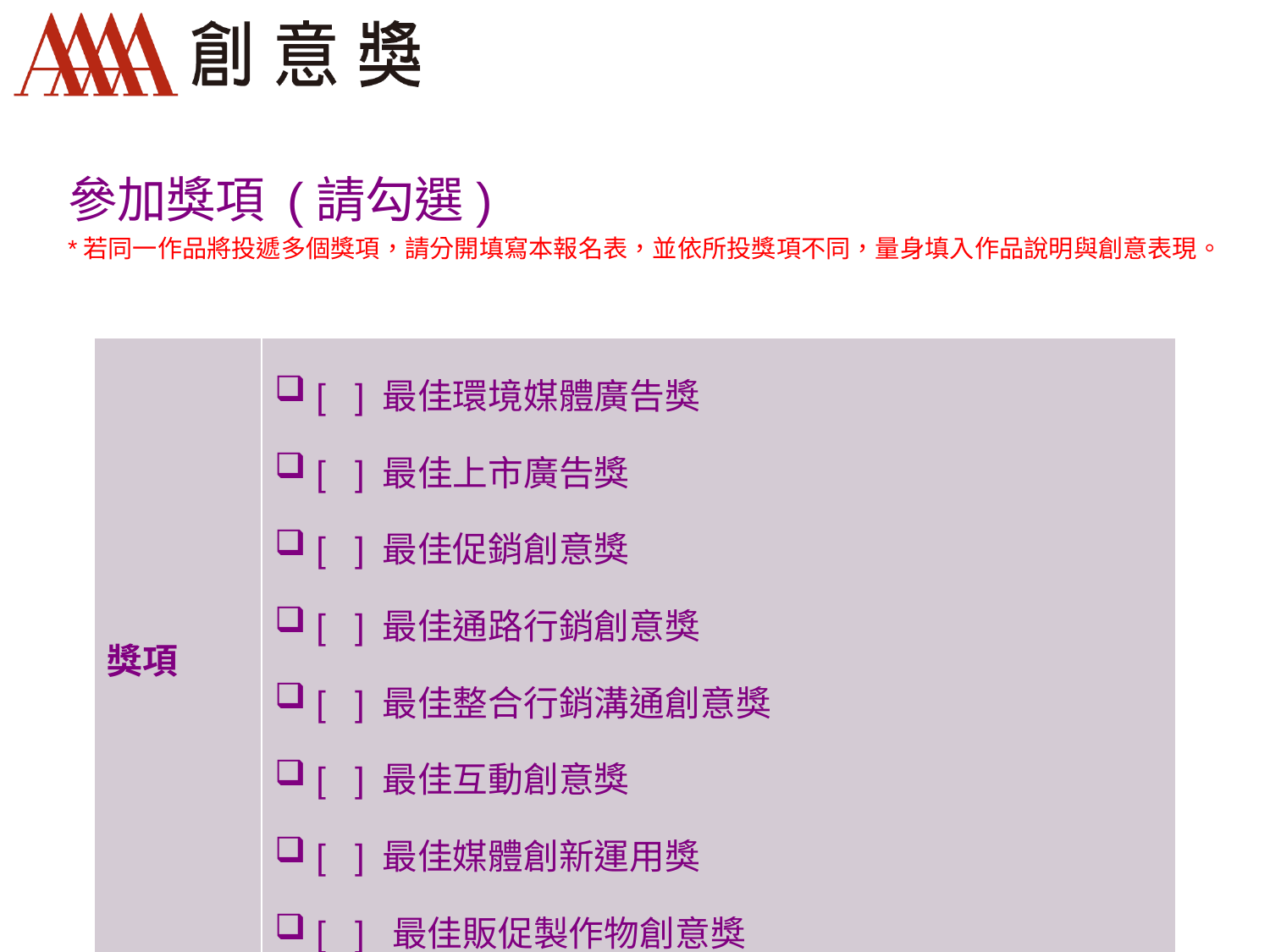

參加獎項 (請勾選)
*若同一作品將投遞多個獎項，請分開填寫本報名表，並依所投獎項不同，量身填入作品說明與創意表現。
| 獎項 | [ ] 最佳環境媒體廣告獎 [ ] 最佳上市廣告獎 [ ] 最佳促銷創意獎 [ ] 最佳通路行銷創意獎 [ ] 最佳整合行銷溝通創意獎 [ ] 最佳互動創意獎 [ ] 最佳媒體創新運用獎 [ ] 最佳販促製作物創意獎 [ ] 最佳包裝設計獎 |
| --- | --- |